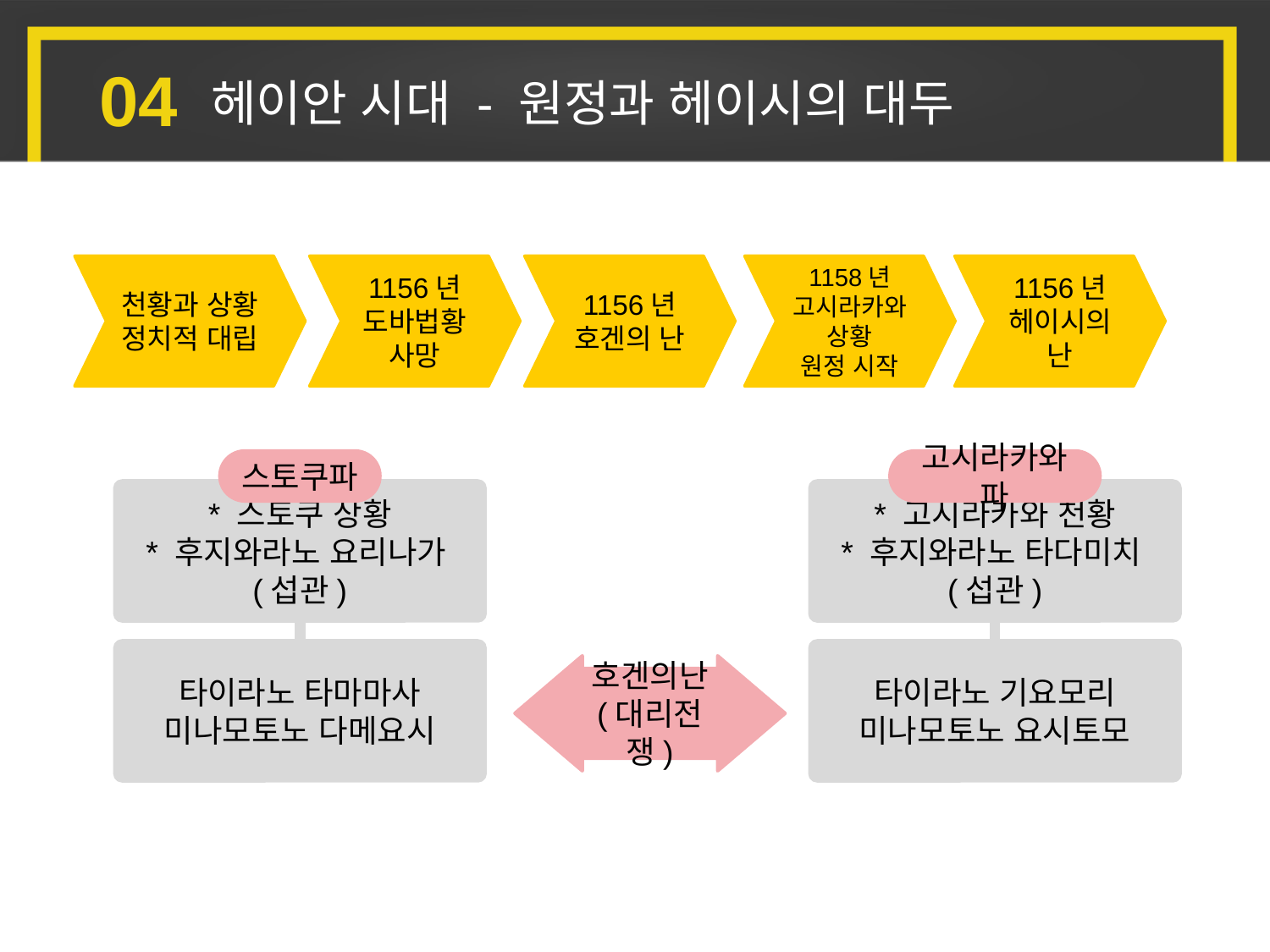

04
헤이안 시대 - 원정과 헤이시의 대두
천황과 상황
정치적 대립
1156년
도바법황
사망
1156년
호겐의 난
1158년
고시라카와상황
원정 시작
1156년
헤이시의 난
스토쿠파
고시라카와파
* 스토쿠 상황
* 후지와라노 요리나가(섭관)
* 고시라카와 천황
* 후지와라노 타다미치(섭관)
타이라노 타마마사
미나모토노 다메요시
타이라노 기요모리
미나모토노 요시토모
호겐의난
(대리전쟁)